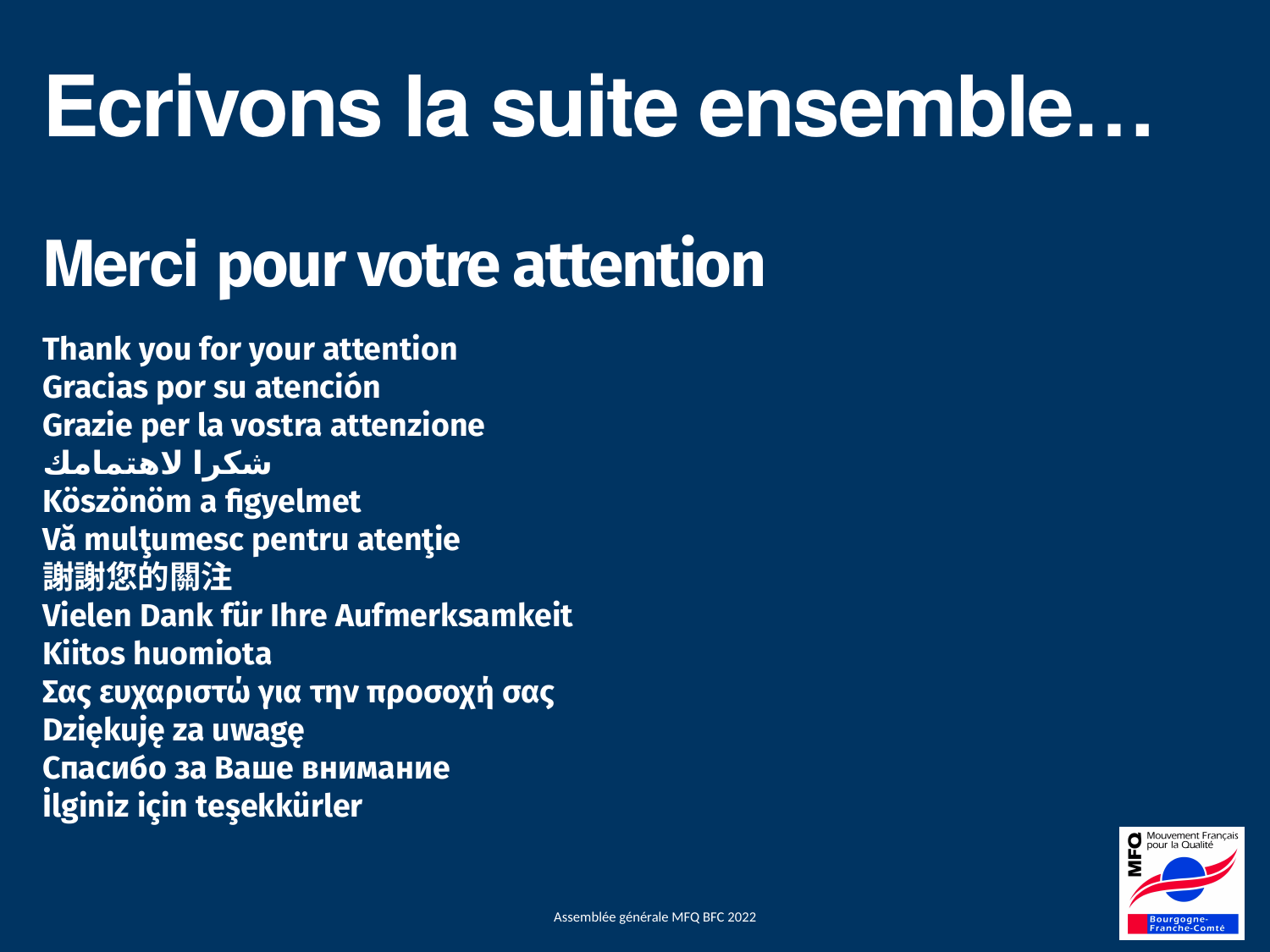

# Ecrivons la suite ensemble…
Merci pour votre attention
Thank you for your attention
Gracias por su atención
Grazie per la vostra attenzione
شكرا لاهتمامك
Köszönöm a figyelmet
Vă mulţumesc pentru atenţie
謝謝您的關注
Vielen Dank für Ihre Aufmerksamkeit
Kiitos huomiota
Σας ευχαριστώ για την προσοχή σας
Dziękuję za uwagę
Спасибо за Ваше внимание
İlginiz için teşekkürler